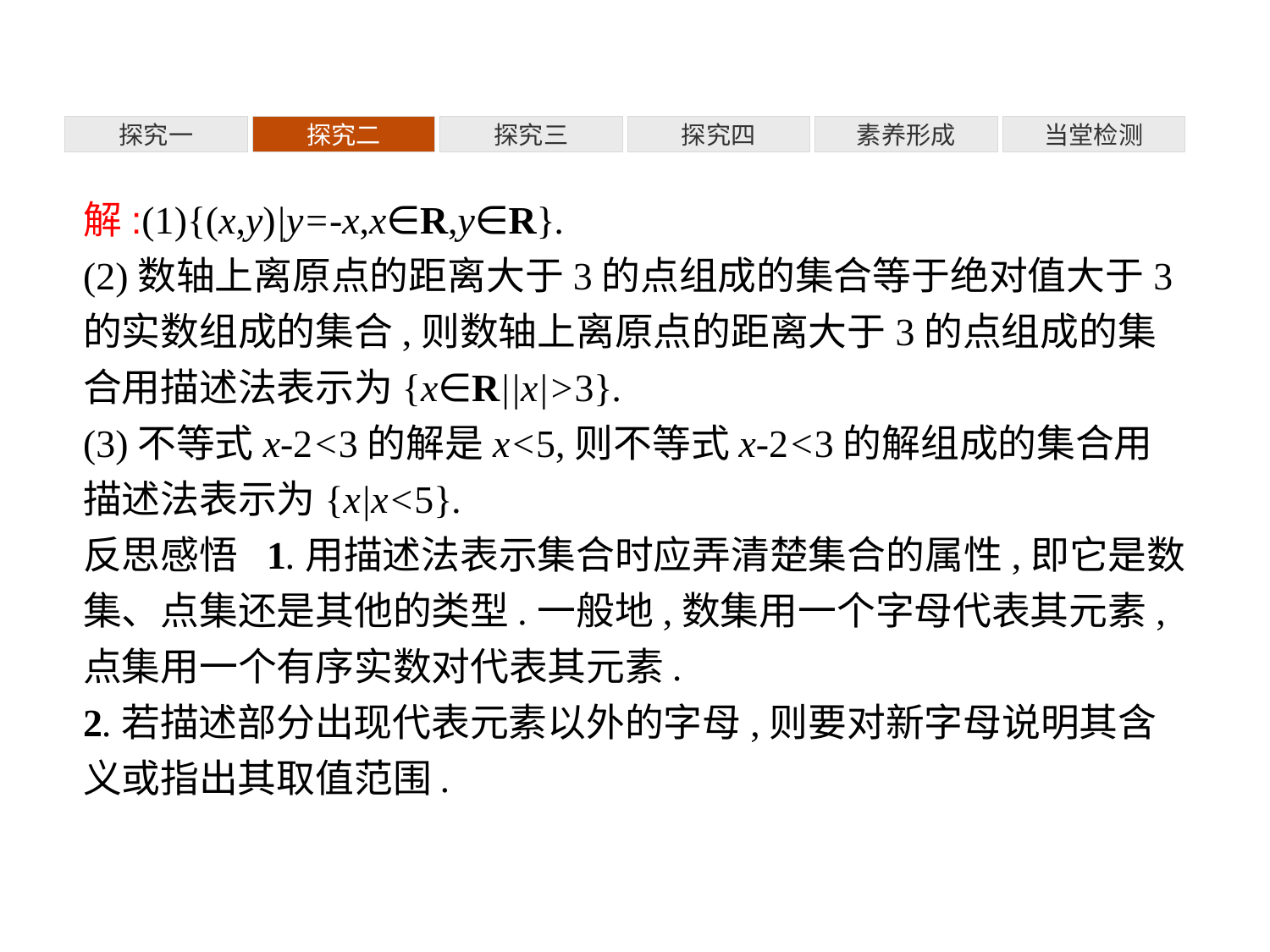

探究一
探究二
探究三
探究四
素养形成
当堂检测
解:(1){(x,y)|y=-x,x∈R,y∈R}.
(2)数轴上离原点的距离大于3的点组成的集合等于绝对值大于3的实数组成的集合,则数轴上离原点的距离大于3的点组成的集合用描述法表示为{x∈R||x|>3}.
(3)不等式x-2<3的解是x<5,则不等式x-2<3的解组成的集合用描述法表示为{x|x<5}.
反思感悟  1.用描述法表示集合时应弄清楚集合的属性,即它是数集、点集还是其他的类型.一般地,数集用一个字母代表其元素,点集用一个有序实数对代表其元素.
2.若描述部分出现代表元素以外的字母,则要对新字母说明其含义或指出其取值范围.